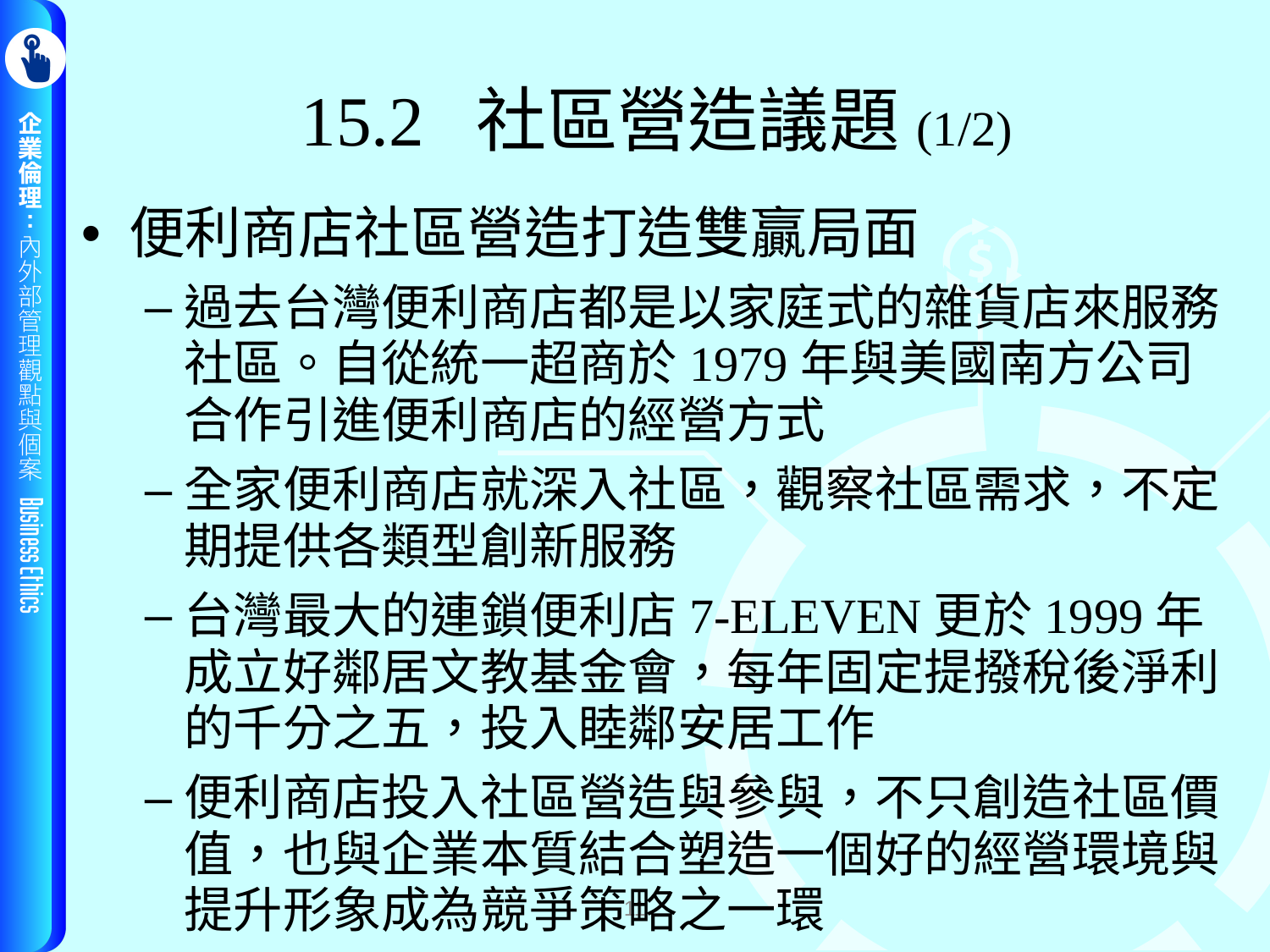

# 15.2  社區營造議題(1/2)
便利商店社區營造打造雙贏局面
過去台灣便利商店都是以家庭式的雜貨店來服務社區。自從統一超商於1979年與美國南方公司合作引進便利商店的經營方式
全家便利商店就深入社區，觀察社區需求，不定期提供各類型創新服務
台灣最大的連鎖便利店7-ELEVEN更於1999年成立好鄰居文教基金會，每年固定提撥稅後淨利的千分之五，投入睦鄰安居工作
便利商店投入社區營造與參與，不只創造社區價值，也與企業本質結合塑造一個好的經營環境與提升形象成為競爭策略之一環
11